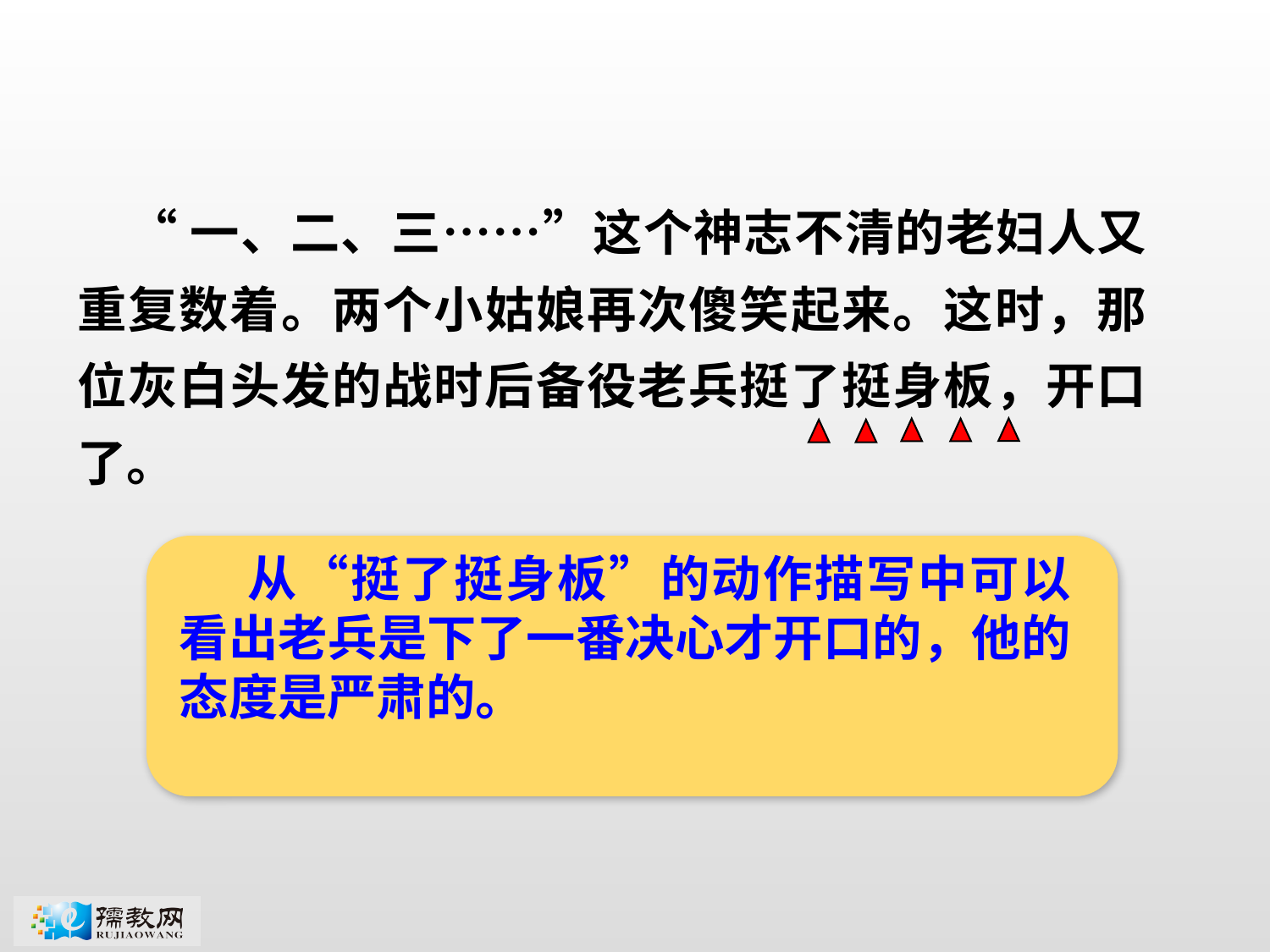

“一、二、三……”这个神志不清的老妇人又重复数着。两个小姑娘再次傻笑起来。这时，那位灰白头发的战时后备役老兵挺了挺身板，开口了。

    从“挺了挺身板”的动作描写中可以看出老兵是下了一番决心才开口的，他的态度是严肃的。